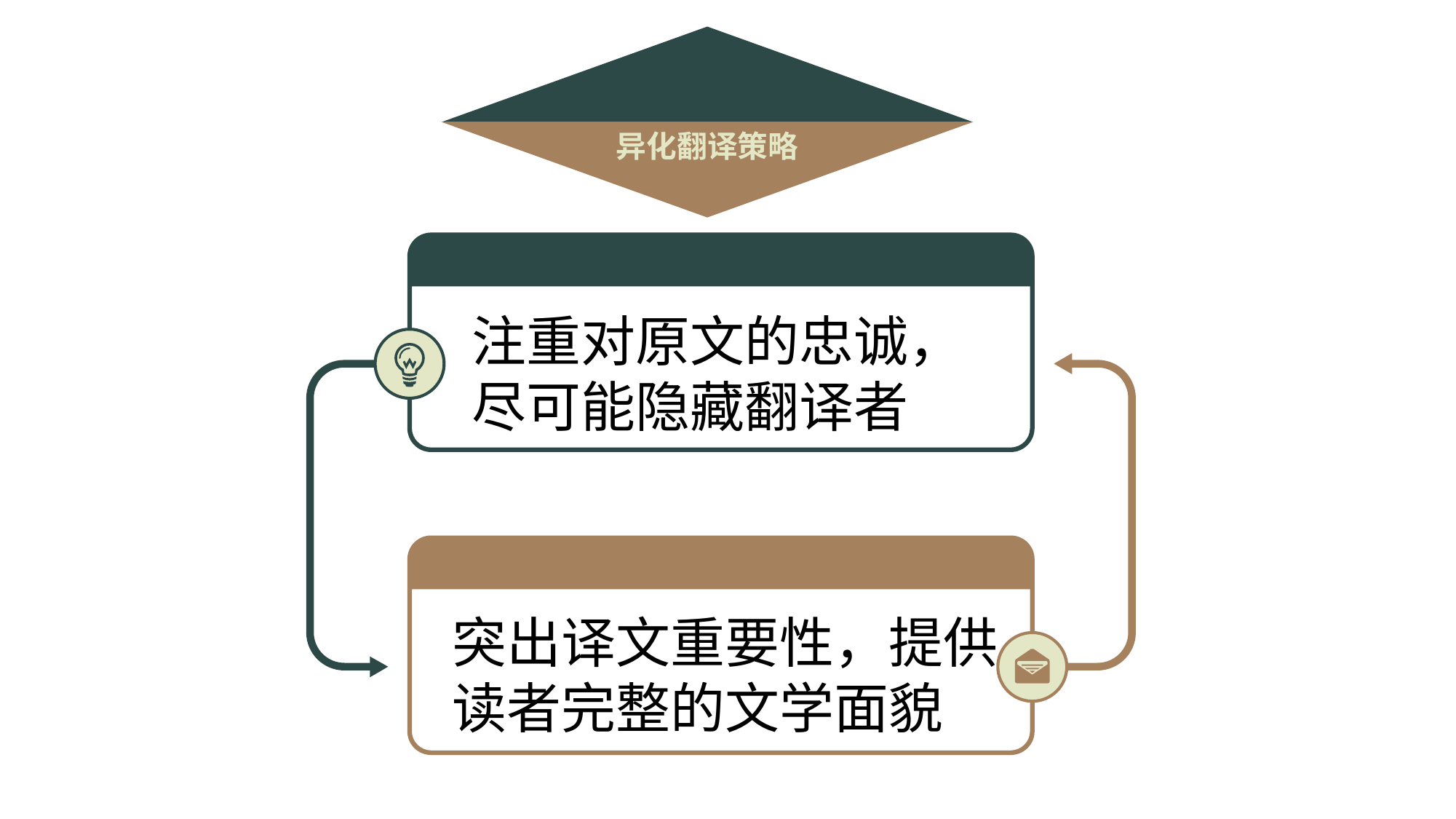

异化翻译策略

注重对原文的忠诚，尽可能隐藏翻译者

“Aenean commodo ligula eget dolor.”

突出译文重要性，提供读者完整的文学面貌